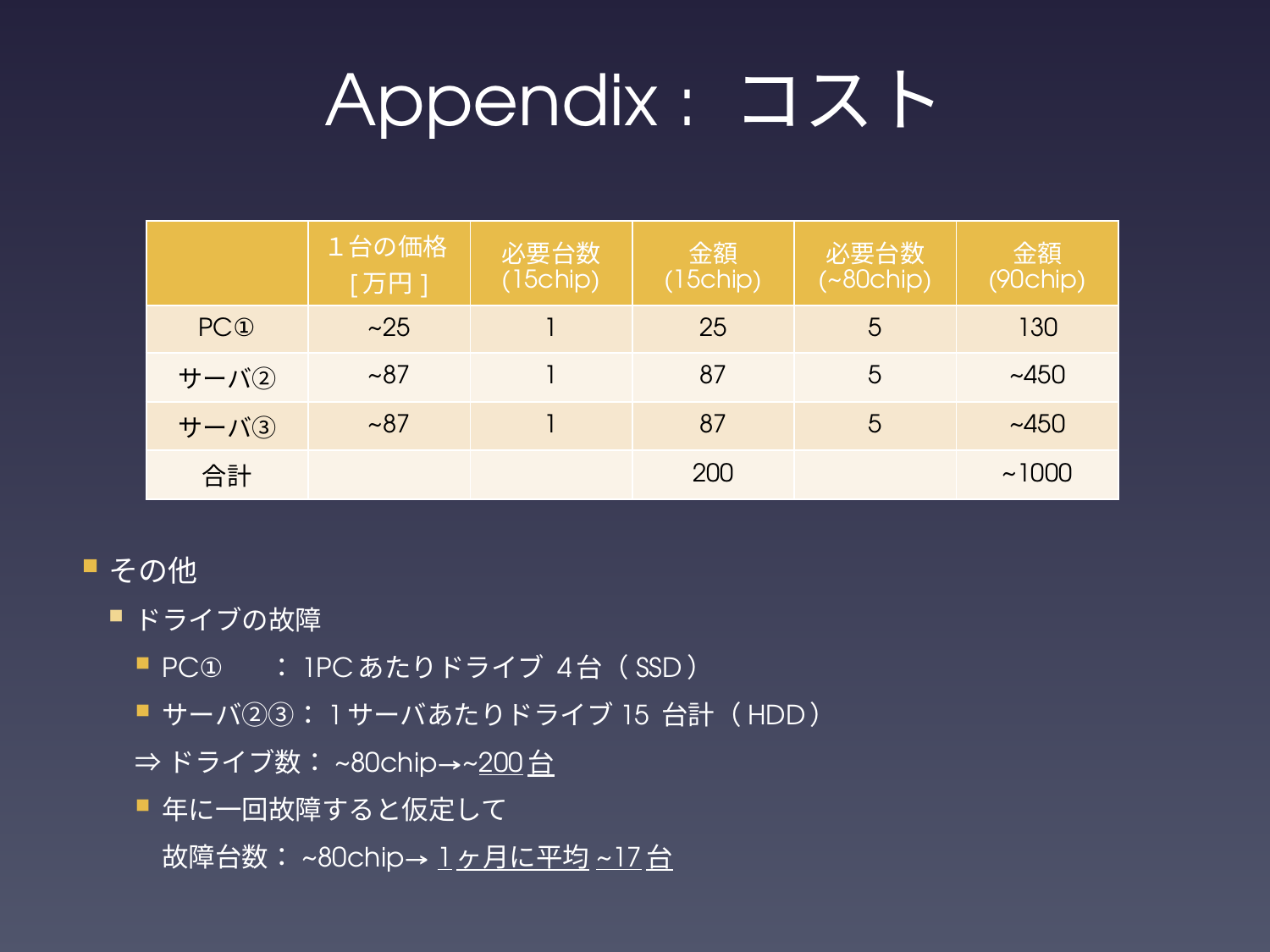

# Appendix : コスト
|  | １台の価格[万円] | 必要台数 (15chip) | 金額 (15chip) | 必要台数 (~80chip) | 金額 (90chip) |
| --- | --- | --- | --- | --- | --- |
| PC① | ~25 | 1 | 25 | 5 | 130 |
| サーバ② | ~87 | 1 | 87 | 5 | ~450 |
| サーバ③ | ~87 | 1 | 87 | 5 | ~450 |
| 合計 |  |  | 200 |  | ~1000 |
その他
ドライブの故障
PC①	：1PCあたりドライブ 4台（SSD）
サーバ②③：1サーバあたりドライブ15 台計（HDD）
⇒ドライブ数：~80chip→~200台
年に一回故障すると仮定して
故障台数：~80chip→ 1ヶ月に平均~17台